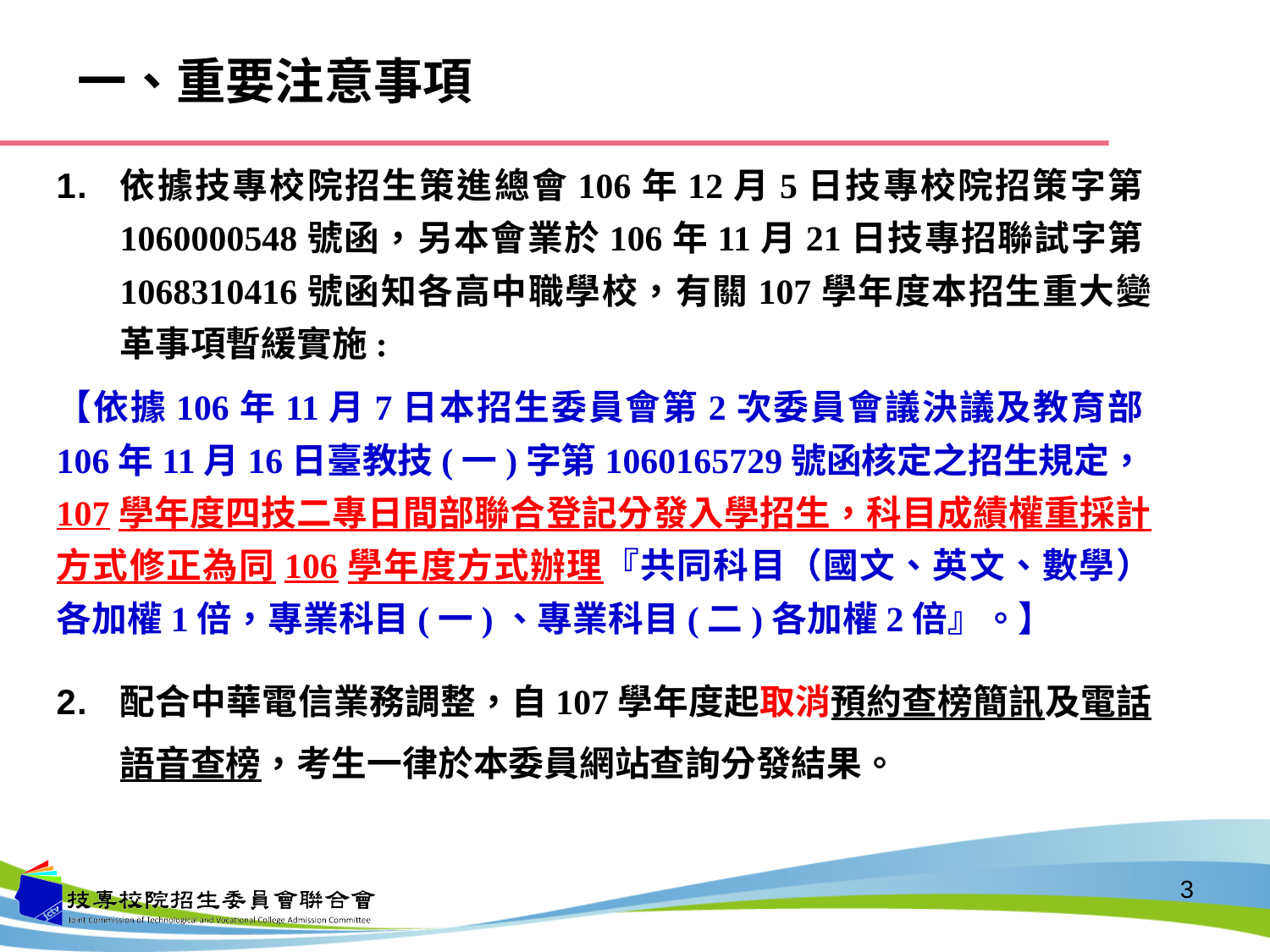

# 一、重要注意事項
依據技專校院招生策進總會106年12月5日技專校院招策字第1060000548號函，另本會業於106年11月21日技專招聯試字第1068310416號函知各高中職學校，有關107學年度本招生重大變革事項暫緩實施:
【依據106年11月7日本招生委員會第2次委員會議決議及教育部106年11月16日臺教技(一)字第1060165729號函核定之招生規定，107學年度四技二專日間部聯合登記分發入學招生，科目成績權重採計方式修正為同106學年度方式辦理『共同科目（國文、英文、數學）各加權1倍，專業科目(一)、專業科目(二)各加權2倍』。】
配合中華電信業務調整，自107學年度起取消預約查榜簡訊及電話語音查榜，考生一律於本委員網站查詢分發結果。

3